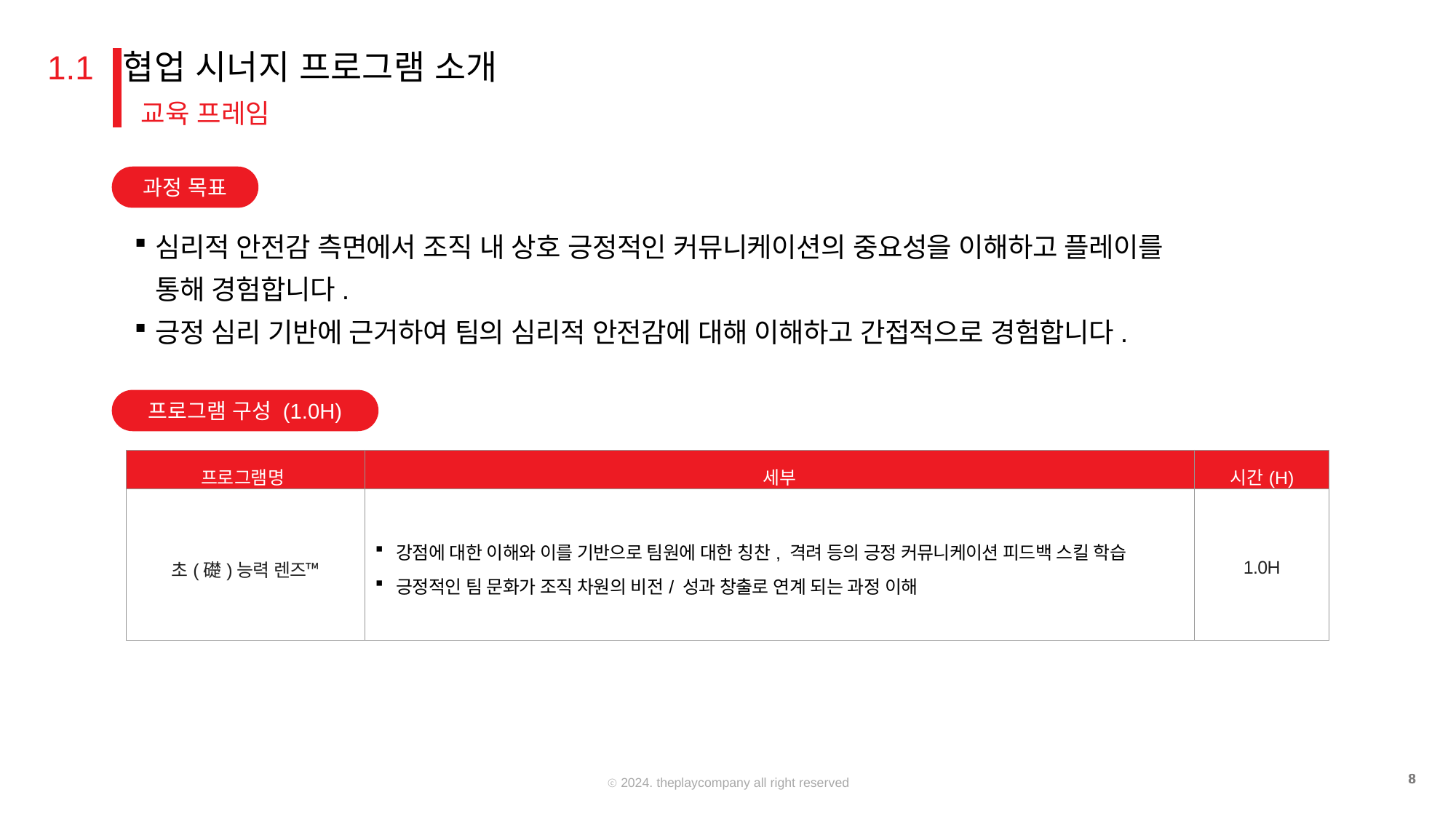

협업 시너지 프로그램 소개
1.1
교육 프레임
과정 목표
심리적 안전감 측면에서 조직 내 상호 긍정적인 커뮤니케이션의 중요성을 이해하고 플레이를 통해 경험합니다.
긍정 심리 기반에 근거하여 팀의 심리적 안전감에 대해 이해하고 간접적으로 경험합니다.
프로그램 구성 (1.0H)
| 프로그램명 | 세부 | 시간(H) |
| --- | --- | --- |
| 초(礎)능력 렌즈™ | 강점에 대한 이해와 이를 기반으로 팀원에 대한 칭찬, 격려 등의 긍정 커뮤니케이션 피드백 스킬 학습 긍정적인 팀 문화가 조직 차원의 비전/ 성과 창출로 연계 되는 과정 이해 | 1.0H |
8
8